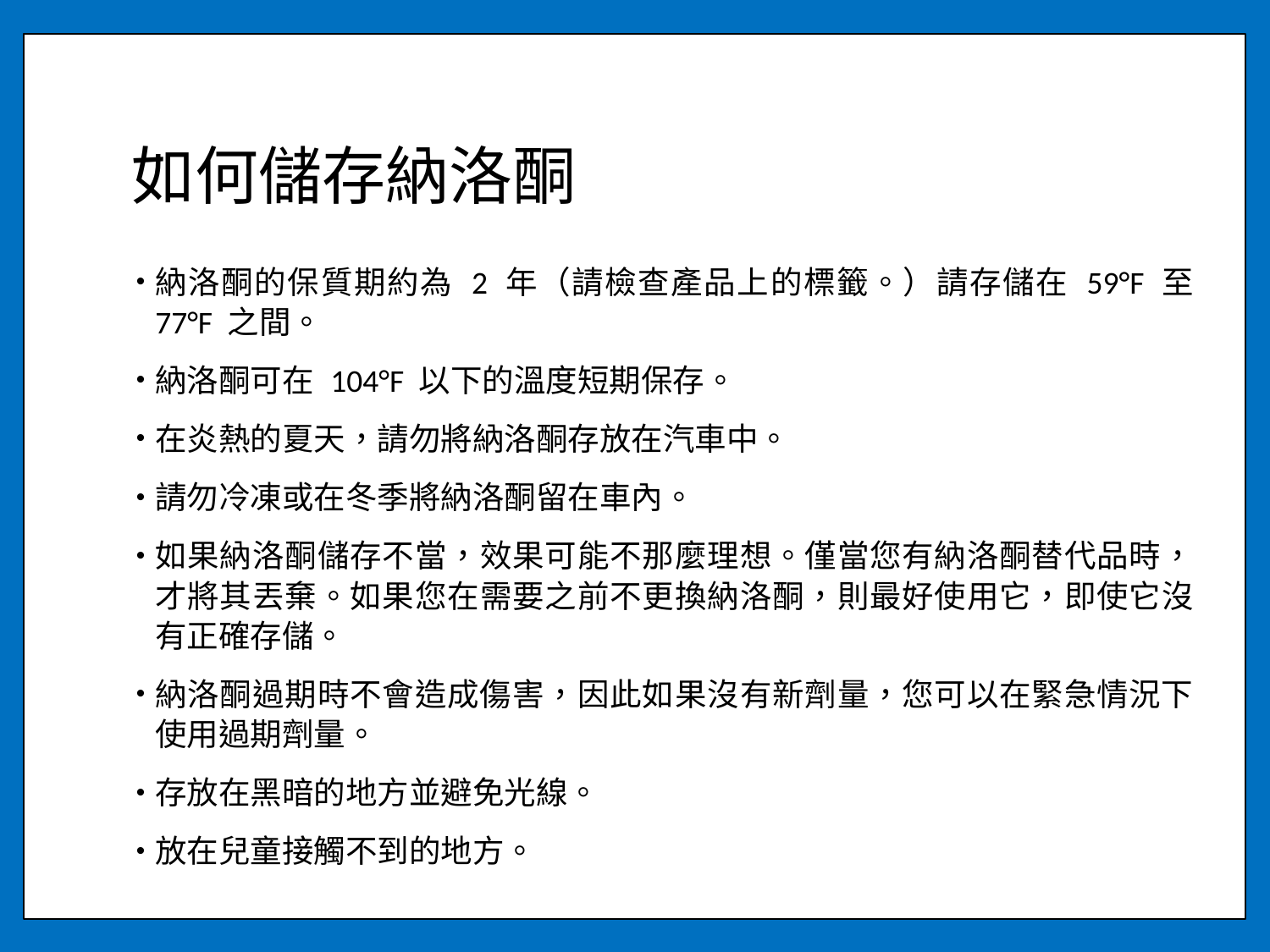

# 如何儲存納洛酮
納洛酮的保質期約為 2 年（請檢查產品上的標籤。）請存儲在 59°F 至 77°F 之間。
納洛酮可在 104°F 以下的溫度短期保存。
在炎熱的夏天，請勿將納洛酮存放在汽車中。
請勿冷凍或在冬季將納洛酮留在車內。
如果納洛酮儲存不當，效果可能不那麼理想。僅當您有納洛酮替代品時，才將其丟棄。如果您在需要之前不更換納洛酮，則最好使用它，即使它沒有正確存儲。
納洛酮過期時不會造成傷害，因此如果沒有新劑量，您可以在緊急情況下使用過期劑量。
存放在黑暗的地方並避免光線。
放在兒童接觸不到的地方。